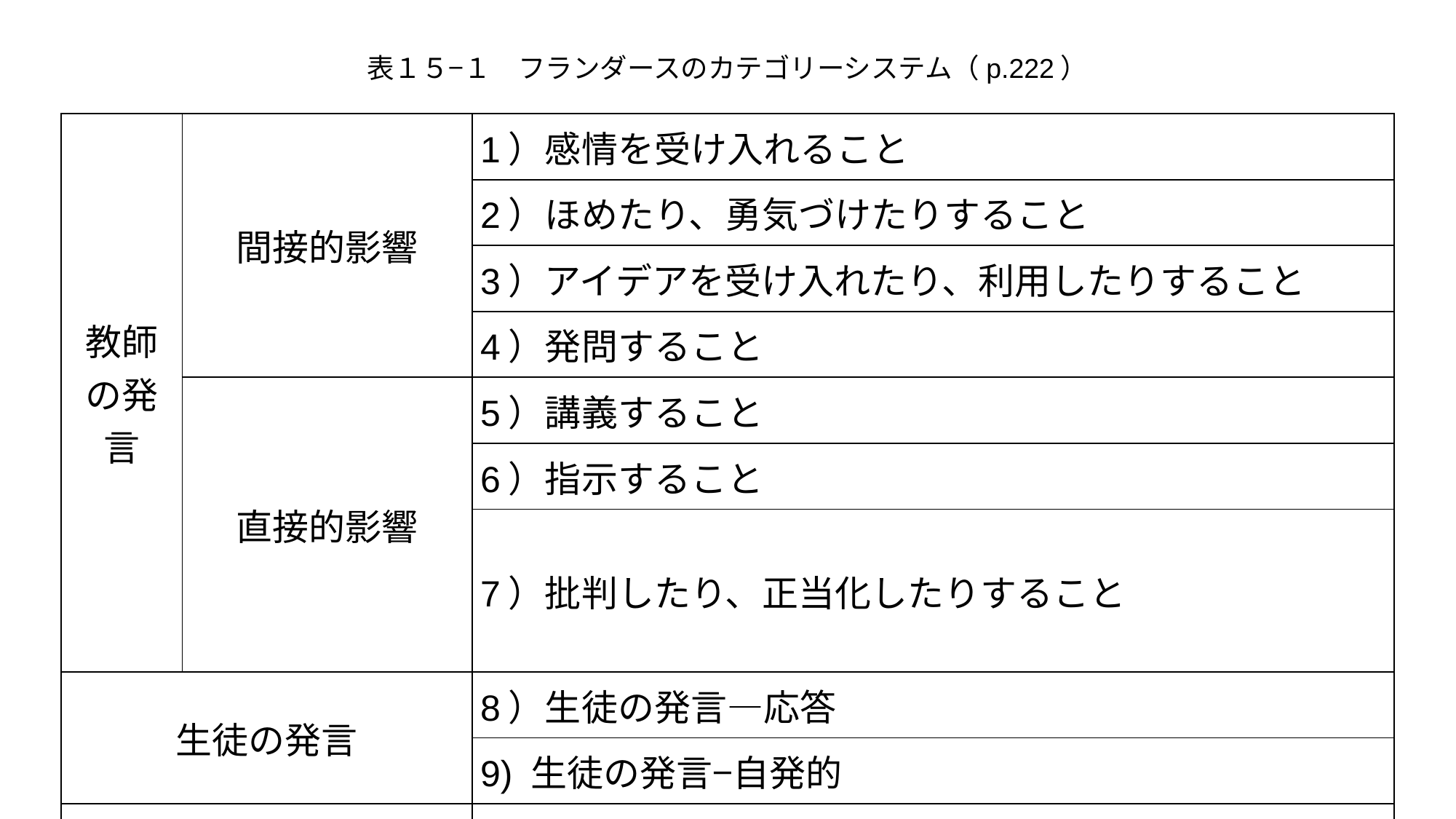

表１５−１　フランダースのカテゴリーシステム（p.222）
| 教師の発言 | 間接的影響 | 1）感情を受け入れること |
| --- | --- | --- |
|  |  | 2）ほめたり、勇気づけたりすること |
|  |  | 3）アイデアを受け入れたり、利用したりすること |
|  |  | 4）発問すること |
|  | 直接的影響 | 5）講義すること |
|  |  | 6）指示すること |
|  |  | 7）批判したり、正当化したりすること |
| 生徒の発言 |  | 8）生徒の発言―応答 |
|  |  | 9) 生徒の発言−自発的 |
|  |  | 10) 沈黙あるいは混乱 |